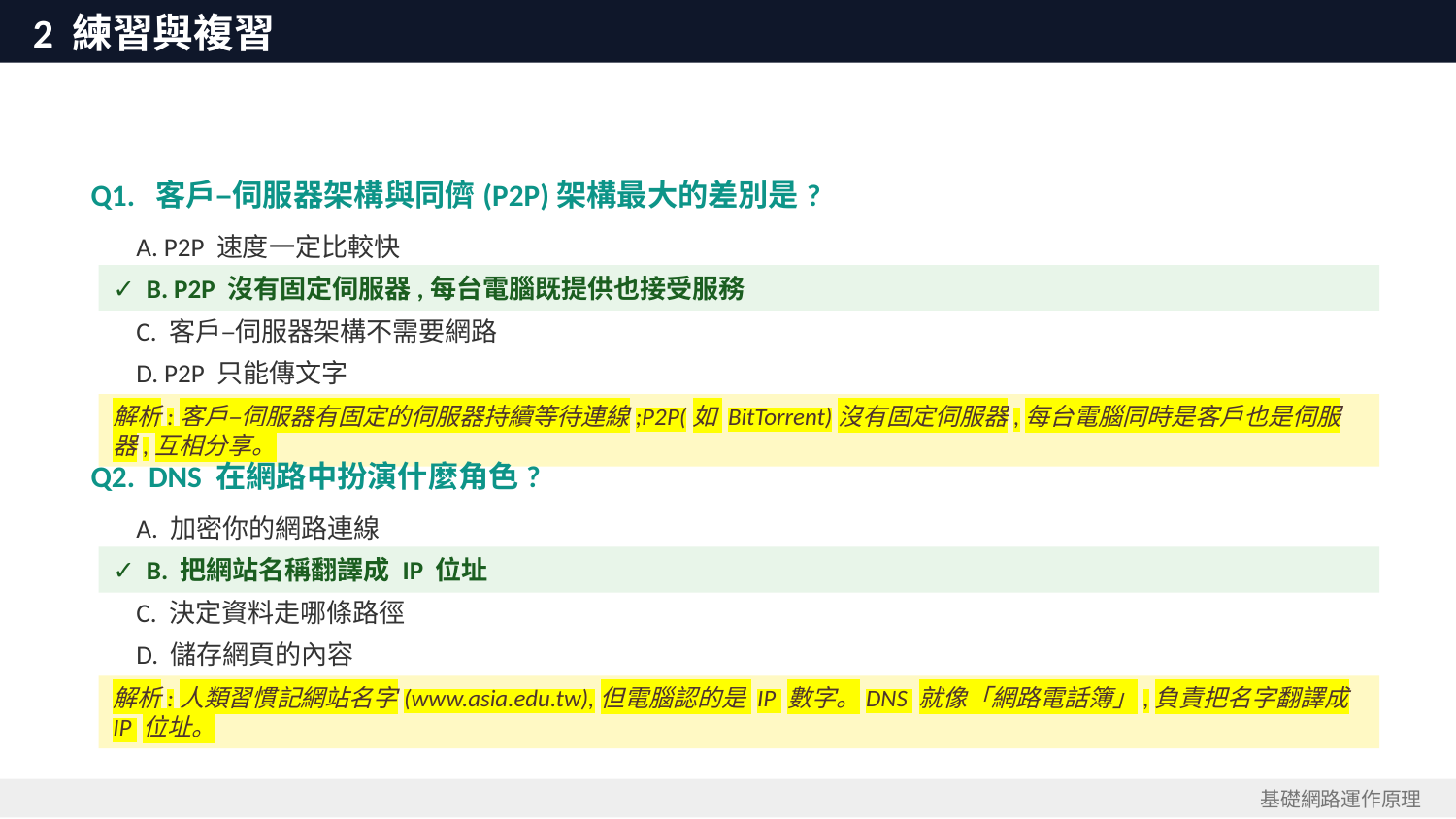

2 練習與複習
Q1.  客戶–伺服器架構與同儕(P2P)架構最大的差別是?
    A. P2P 速度一定比較快
✓  B. P2P 沒有固定伺服器,每台電腦既提供也接受服務
    C. 客戶–伺服器架構不需要網路
    D. P2P 只能傳文字
解析:客戶–伺服器有固定的伺服器持續等待連線;P2P(如 BitTorrent)沒有固定伺服器,每台電腦同時是客戶也是伺服器,互相分享。
Q2.  DNS 在網路中扮演什麼角色?
    A. 加密你的網路連線
✓  B. 把網站名稱翻譯成 IP 位址
    C. 決定資料走哪條路徑
    D. 儲存網頁的內容
解析:人類習慣記網站名字(www.asia.edu.tw),但電腦認的是 IP 數字。DNS 就像「網路電話簿」,負責把名字翻譯成 IP 位址。
基礎網路運作原理